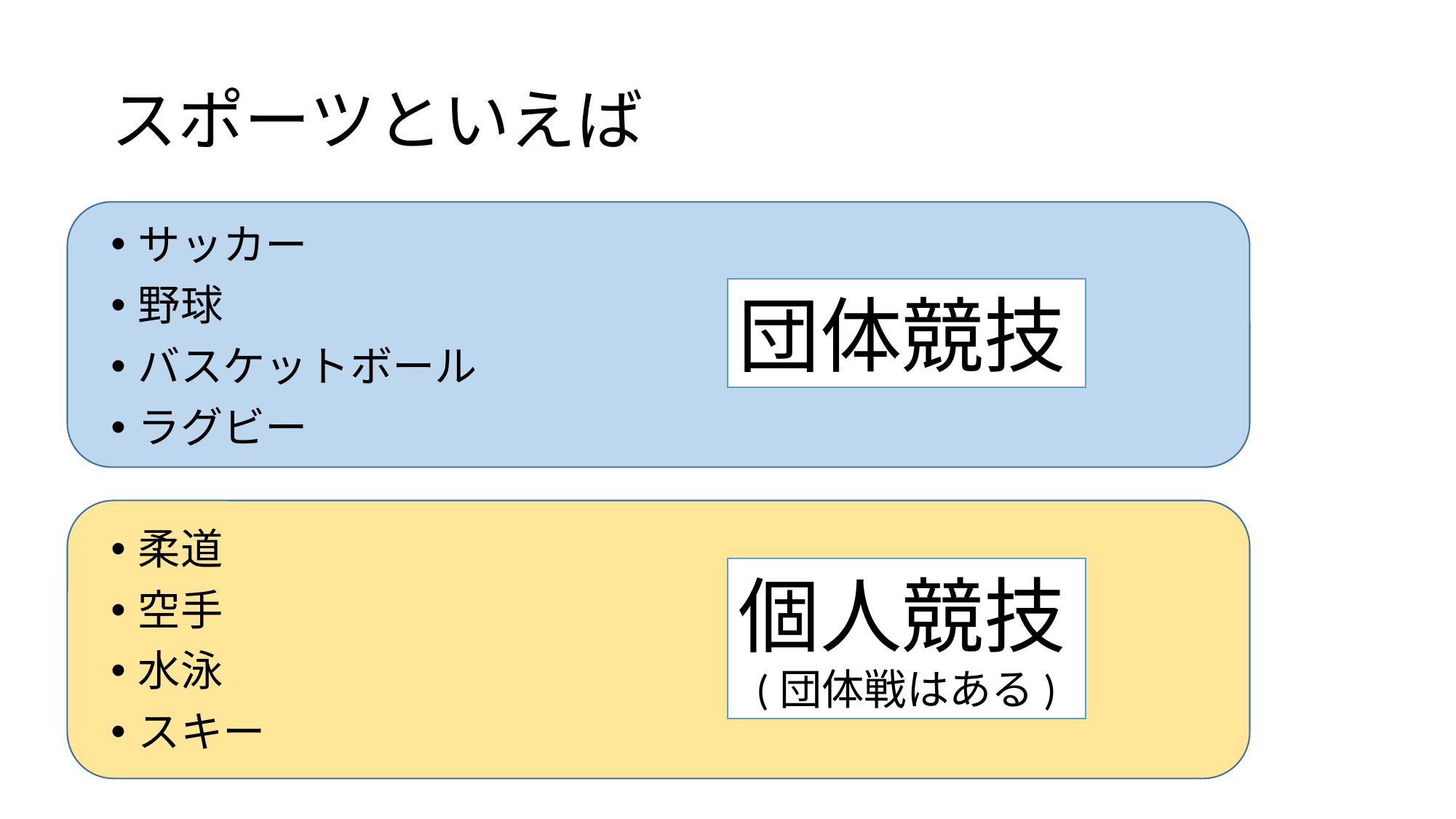

# スポーツといえば

団体競技
サッカー
野球
バスケットボール
ラグビー

柔道
空手
水泳
スキー

個人競技
(団体戦はある)